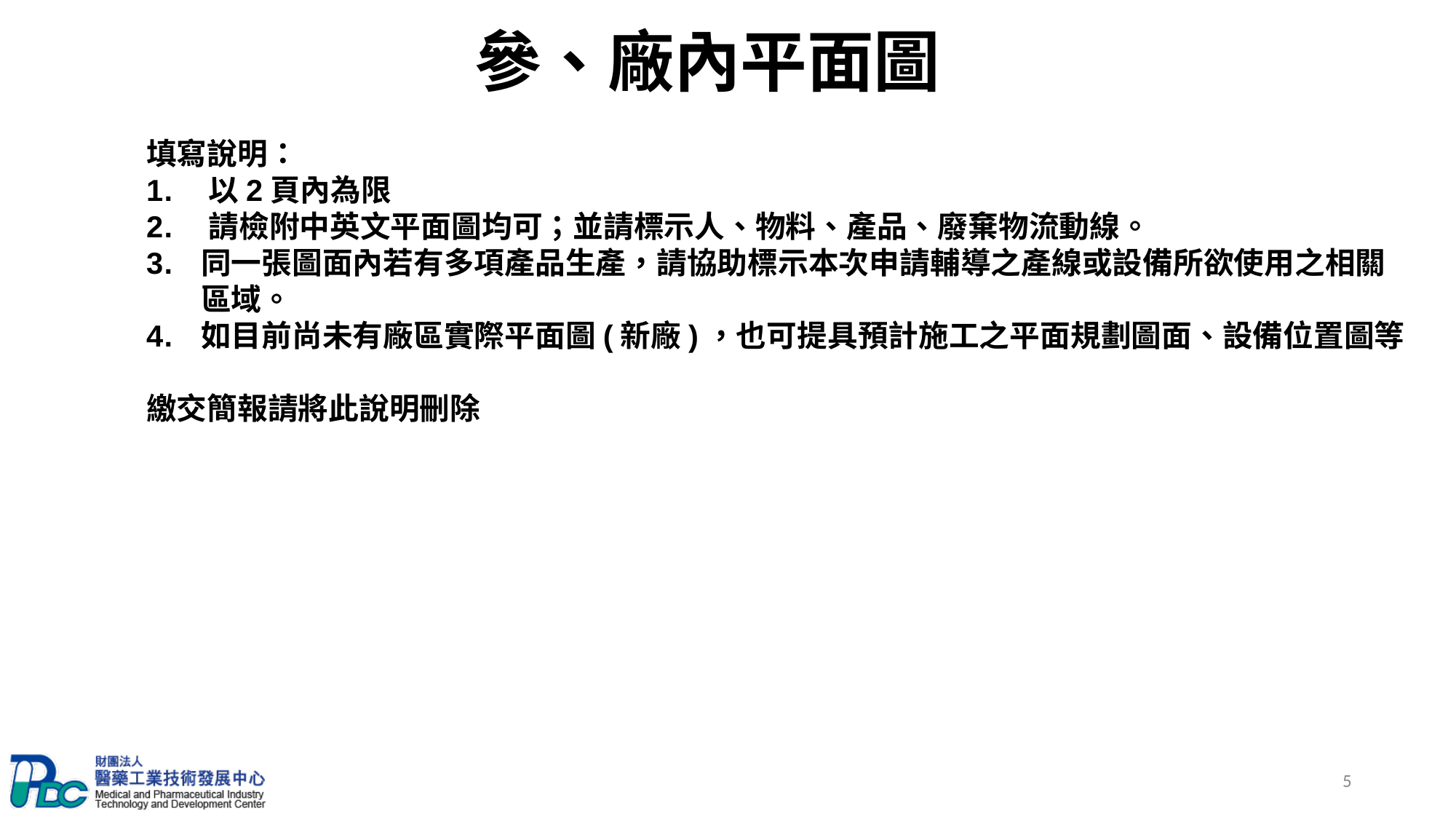

參、廠內平面圖
填寫說明：
  以2頁內為限
  請檢附中英文平面圖均可；並請標示人、物料、產品、廢棄物流動線。
同一張圖面內若有多項產品生產，請協助標示本次申請輔導之產線或設備所欲使用之相關區域。
如目前尚未有廠區實際平面圖(新廠)，也可提具預計施工之平面規劃圖面、設備位置圖等

繳交簡報請將此說明刪除

5